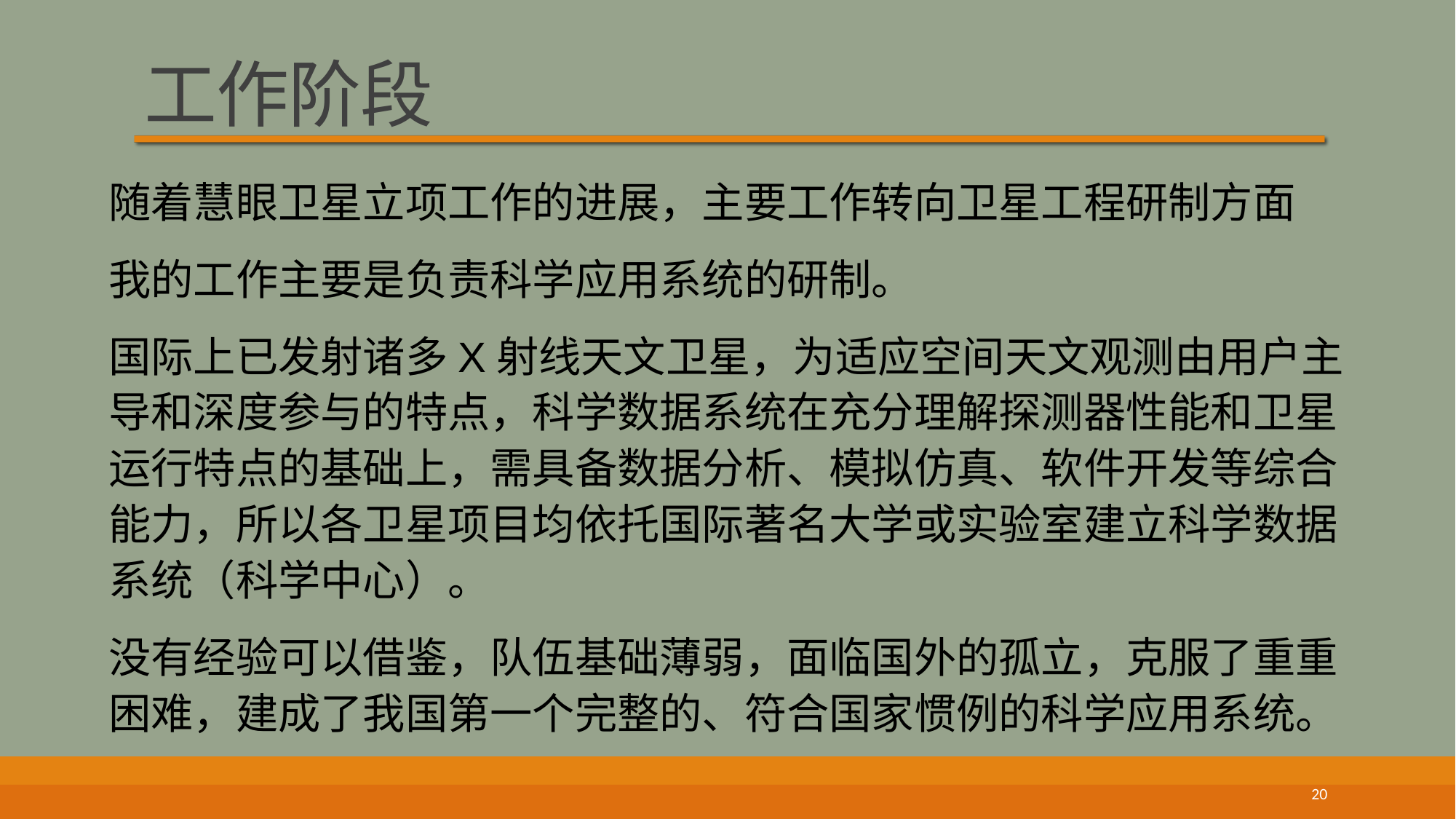

# 工作阶段
随着慧眼卫星立项工作的进展，主要工作转向卫星工程研制方面
我的工作主要是负责科学应用系统的研制。
国际上已发射诸多X射线天文卫星，为适应空间天文观测由用户主导和深度参与的特点，科学数据系统在充分理解探测器性能和卫星运行特点的基础上，需具备数据分析、模拟仿真、软件开发等综合能力，所以各卫星项目均依托国际著名大学或实验室建立科学数据系统（科学中心）。
没有经验可以借鉴，队伍基础薄弱，面临国外的孤立，克服了重重困难，建成了我国第一个完整的、符合国家惯例的科学应用系统。
20